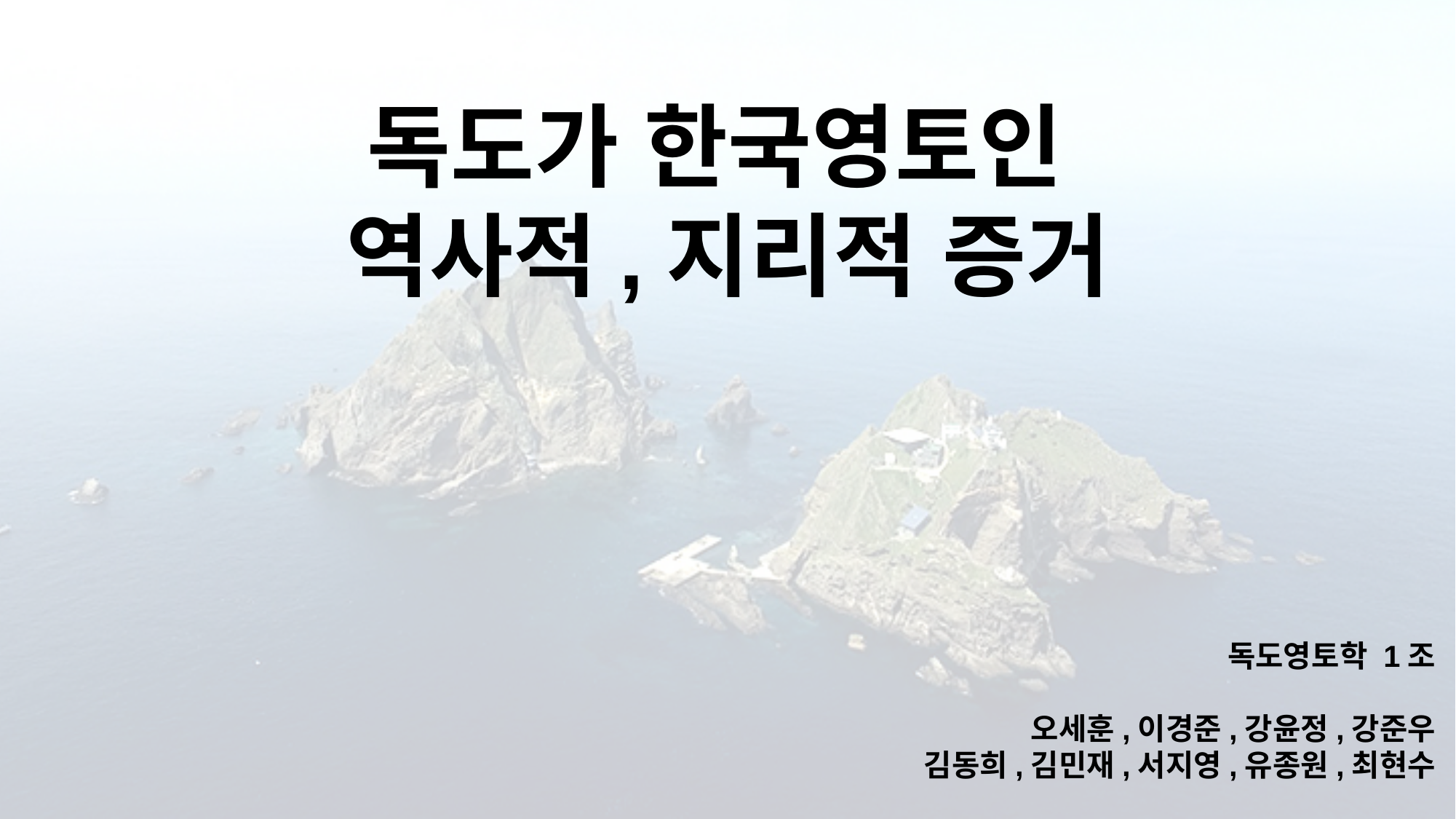

# 독도가 한국영토인 역사적,지리적 증거
독도영토학 1조

오세훈,이경준,강윤정,강준우
김동희,김민재,서지영,유종원,최현수